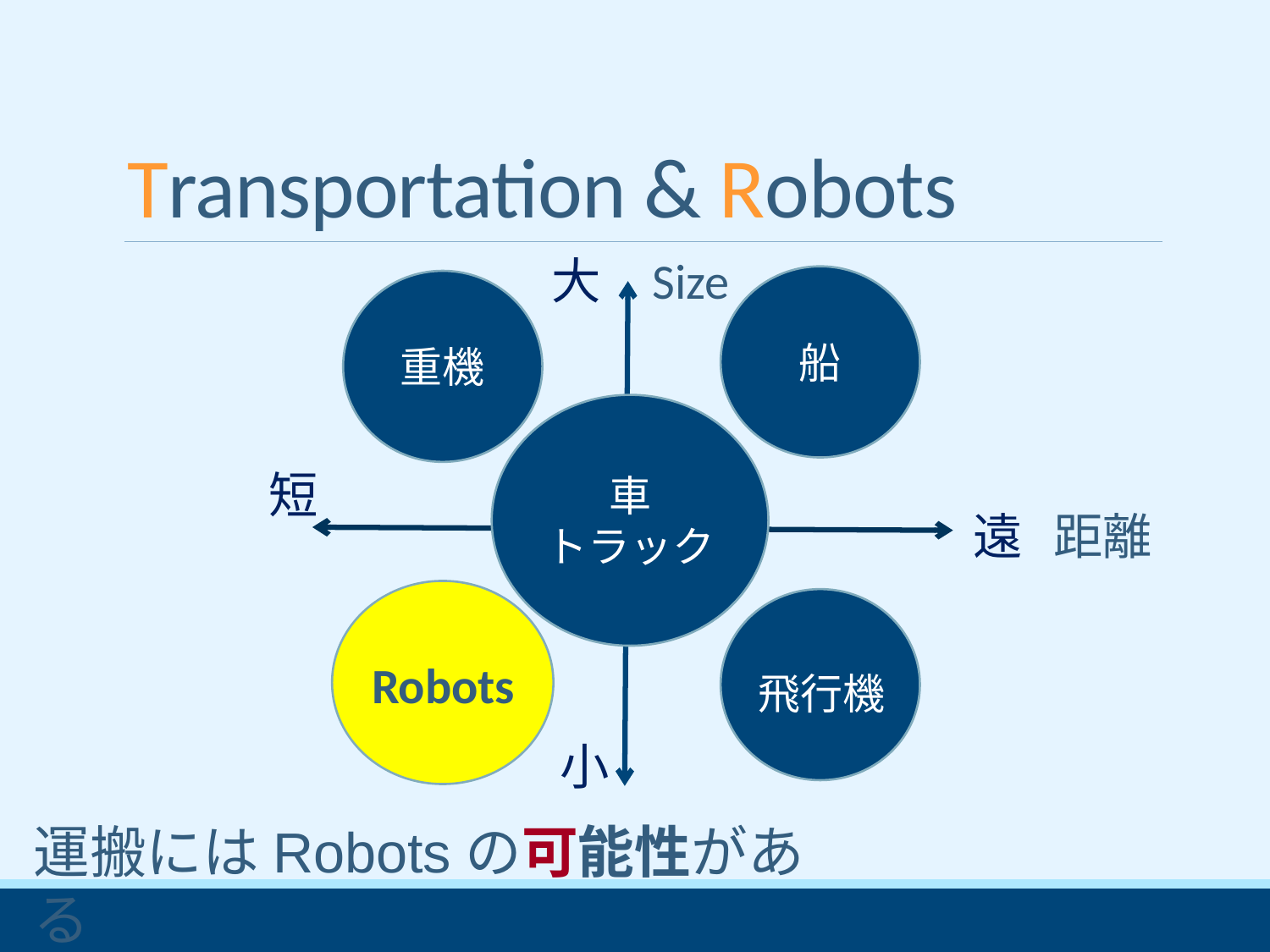

# Transportation & Robots
大
Size
船
重機
車
トラック
短
遠
距離
人

Robots
飛行機
小
運搬にはRobotsの可能性がある